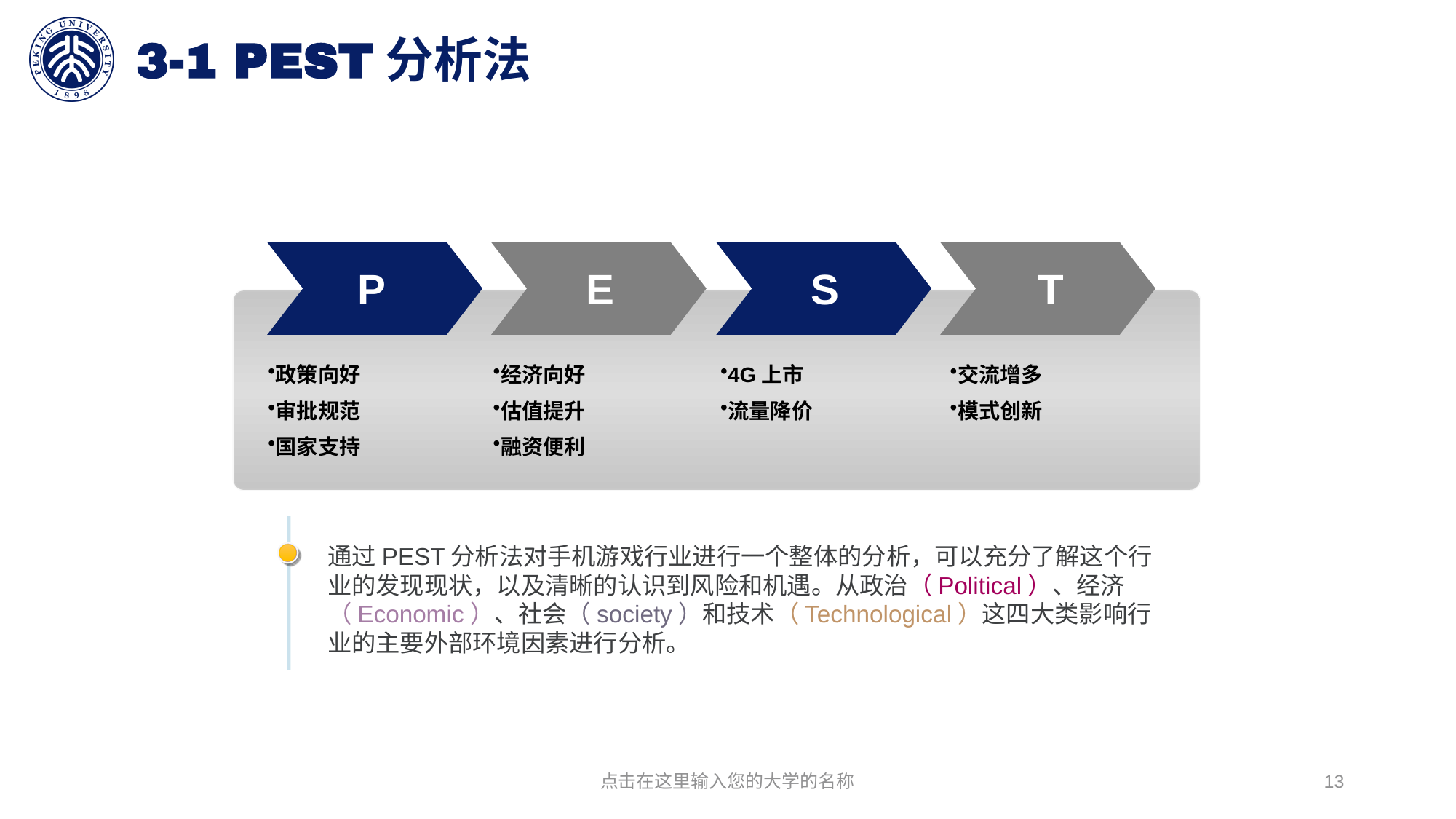

# 3-1 PEST分析法

P

E

S

T

4G上市
流量降价
政策向好
审批规范
国家支持
经济向好
估值提升
融资便利
交流增多
模式创新

通过PEST分析法对手机游戏行业进行一个整体的分析，可以充分了解这个行业的发现现状，以及清晰的认识到风险和机遇。从政治（Political）、经济（Economic）、社会（society）和技术（Technological）这四大类影响行业的主要外部环境因素进行分析。

点击在这里输入您的大学的名称
13